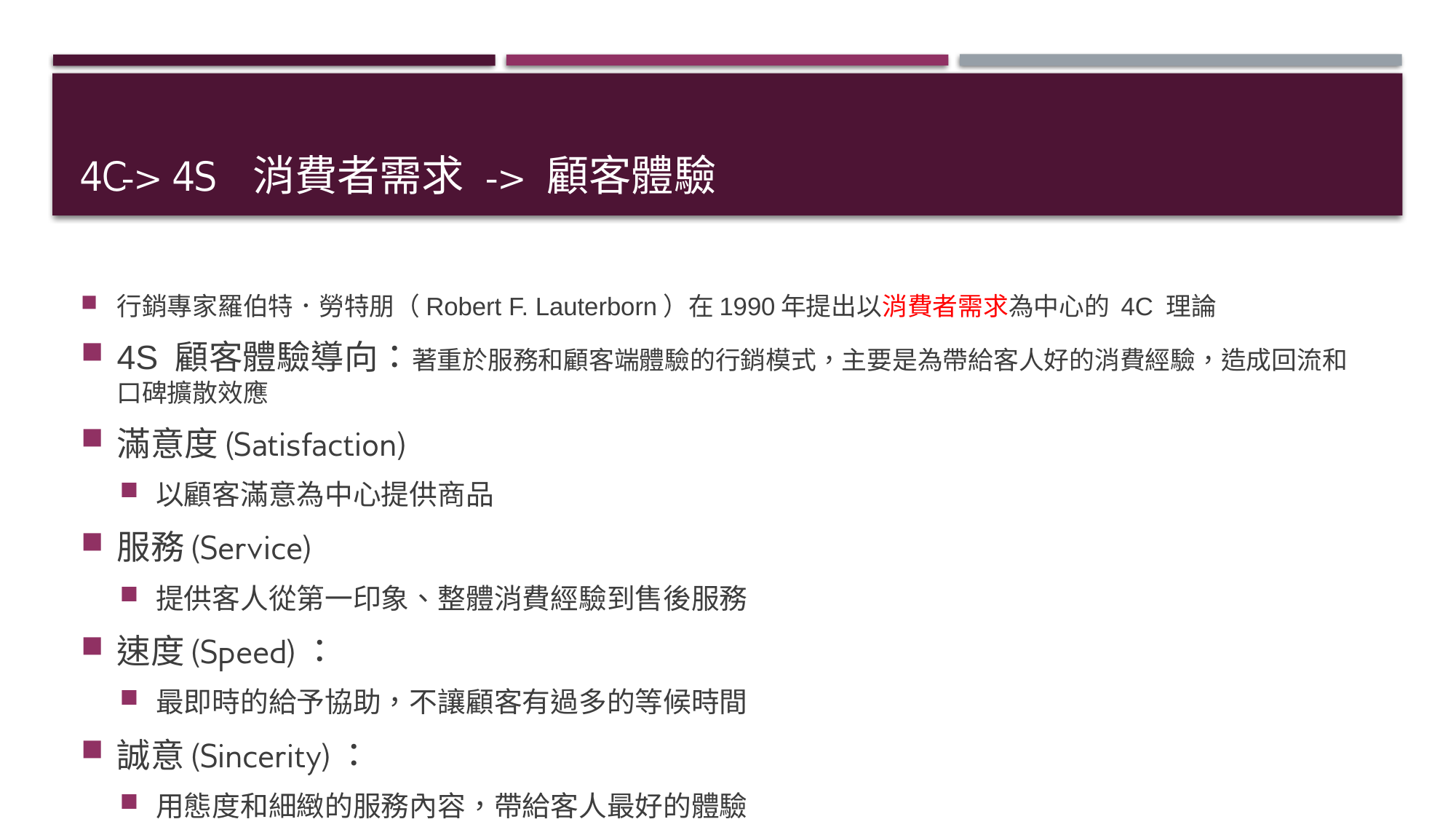

# 4C-> 4S  消費者需求 -> 顧客體驗
行銷專家羅伯特．勞特朋（Robert F. Lauterborn）在1990年提出以消費者需求為中心的 4C 理論
4S 顧客體驗導向：著重於服務和顧客端體驗的行銷模式，主要是為帶給客人好的消費經驗，造成回流和口碑擴散效應
滿意度(Satisfaction)
以顧客滿意為中心提供商品
服務(Service)
提供客人從第一印象、整體消費經驗到售後服務
速度(Speed)：
最即時的給予協助，不讓顧客有過多的等候時間
誠意(Sincerity)：
用態度和細緻的服務內容，帶給客人最好的體驗